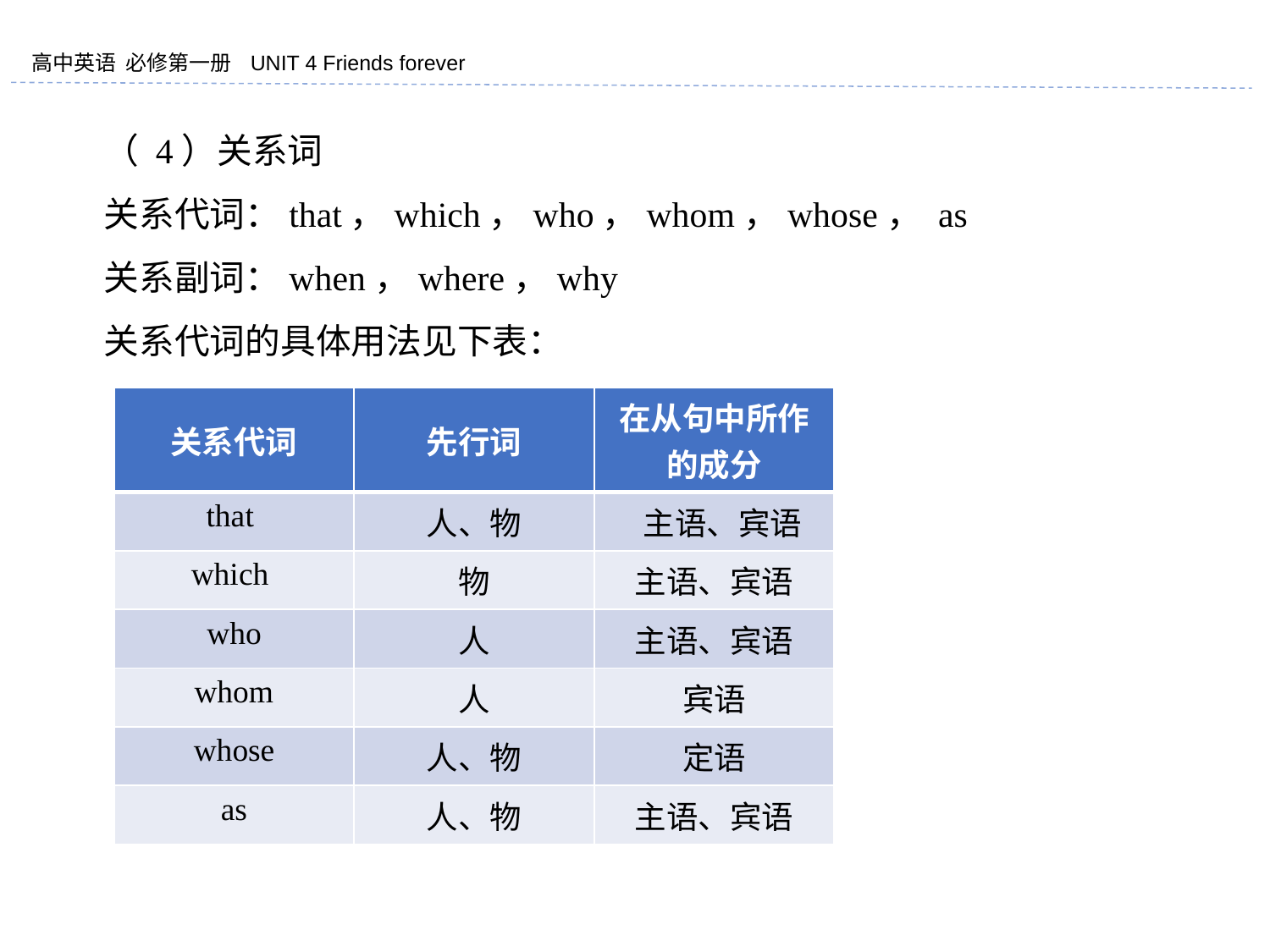

（ 4）关系词
关系代词：that，which，who，whom，whose， as
关系副词：when，where，why
关系代词的具体用法见下表：

| 关系代词 | 先行词 | 在从句中所作的成分 |
| --- | --- | --- |
| that | 人、物 | 主语、宾语 |
| which | 物 | 主语、宾语 |
| who | 人 | 主语、宾语 |
| whom | 人 | 宾语 |
| whose | 人、物 | 定语 |
| as | 人、物 | 主语、宾语 |